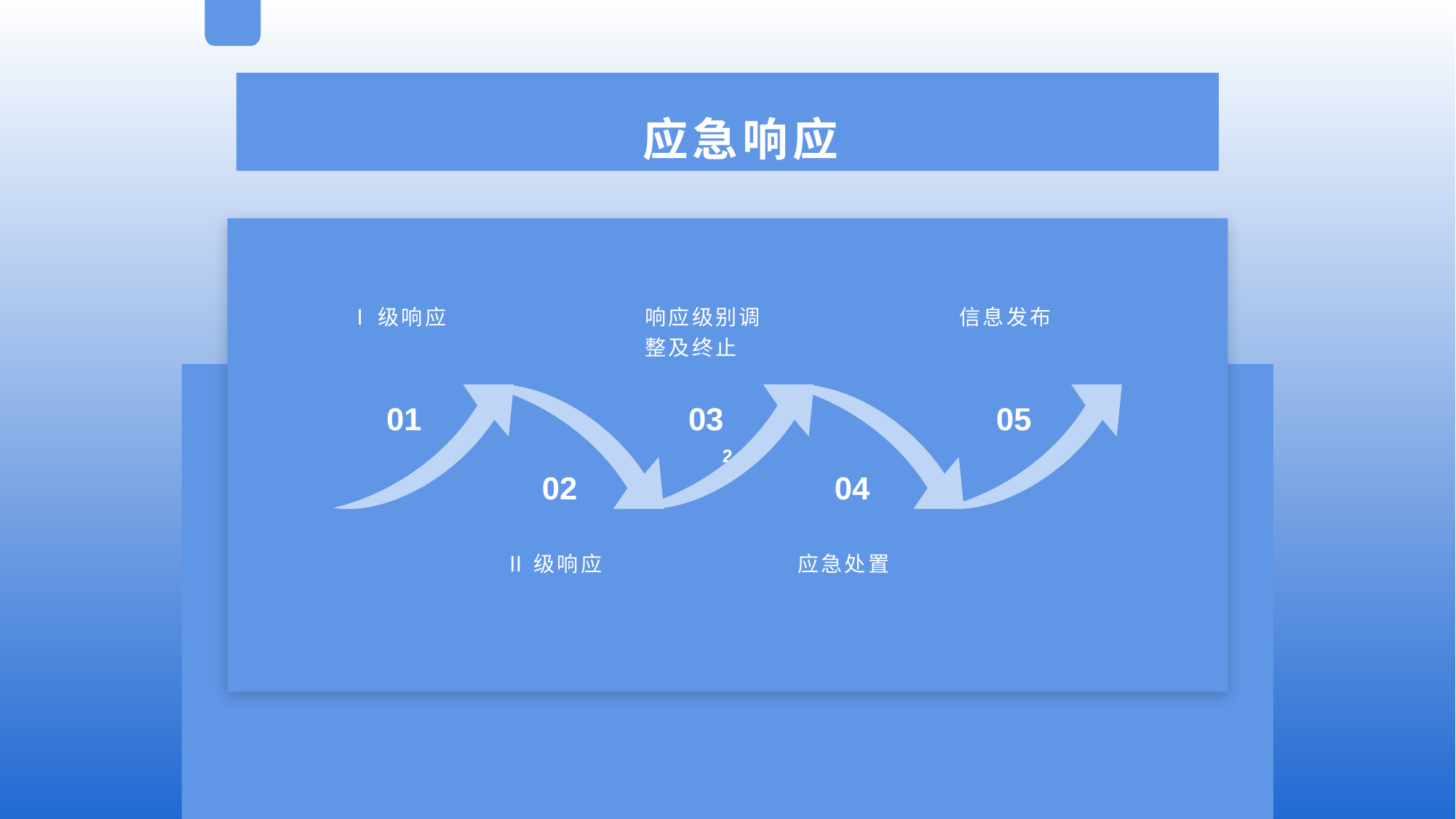

应急响应
2
Ⅰ级响应
响应级别调整及终止
信息发布

01
03
05

02
04
Ⅱ级响应
应急处置